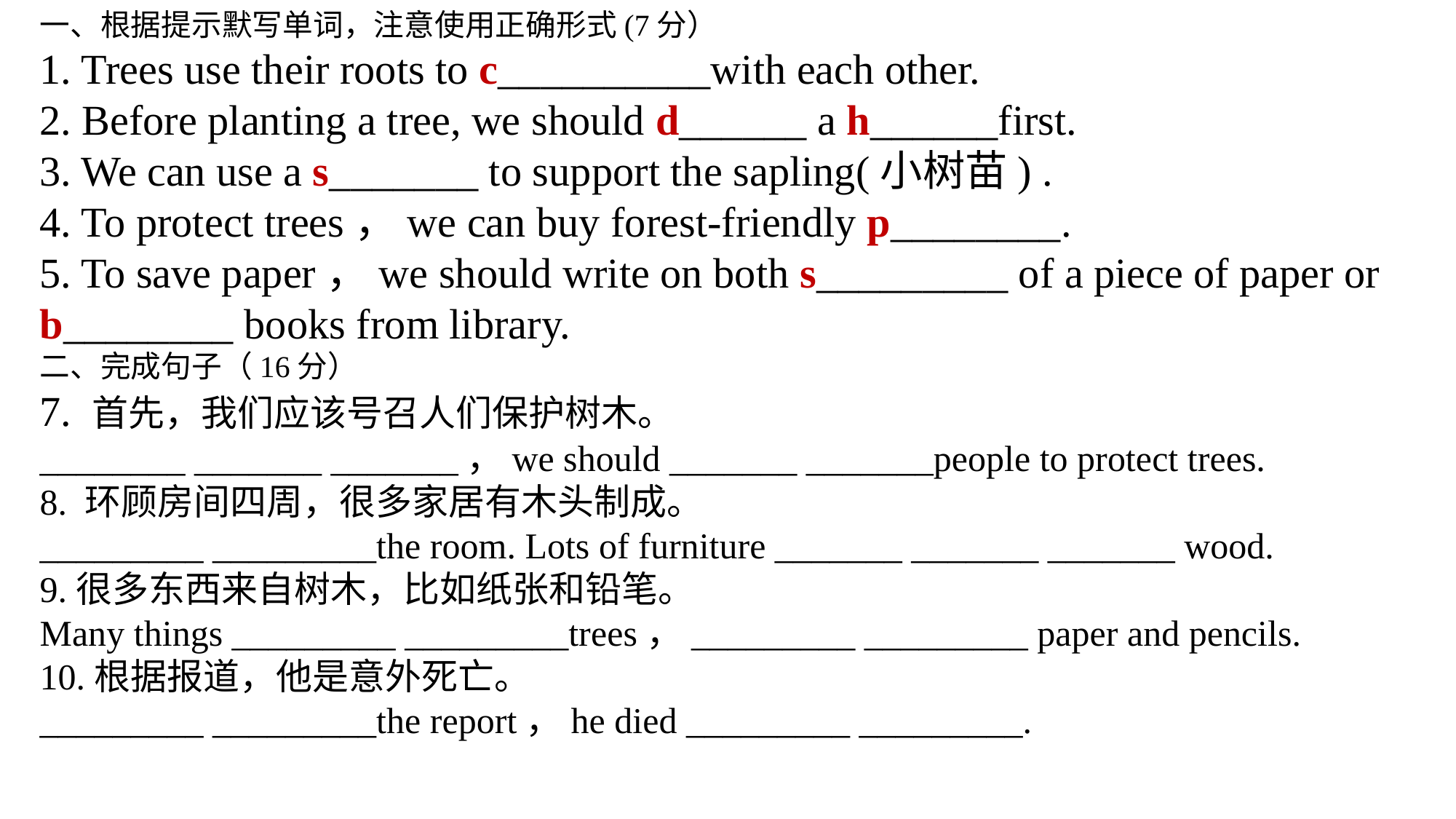

一、根据提示默写单词，注意使用正确形式(7分）
1. Trees use their roots to c__________with each other.
2. Before planting a tree, we should d______ a h______first.
3. We can use a s_______ to support the sapling(小树苗) .
4. To protect trees，we can buy forest-friendly p________.
5. To save paper，we should write on both s_________ of a piece of paper or b________ books from library.
二、完成句子（16分）
7. 首先，我们应该号召人们保护树木。
________ _______ _______，we should _______ _______people to protect trees.
8. 环顾房间四周，很多家居有木头制成。
_________ _________the room. Lots of furniture _______ _______ _______ wood.
9.很多东西来自树木，比如纸张和铅笔。
Many things _________ _________trees，_________ _________ paper and pencils.
10.根据报道，他是意外死亡。
_________ _________the report，he died _________ _________.